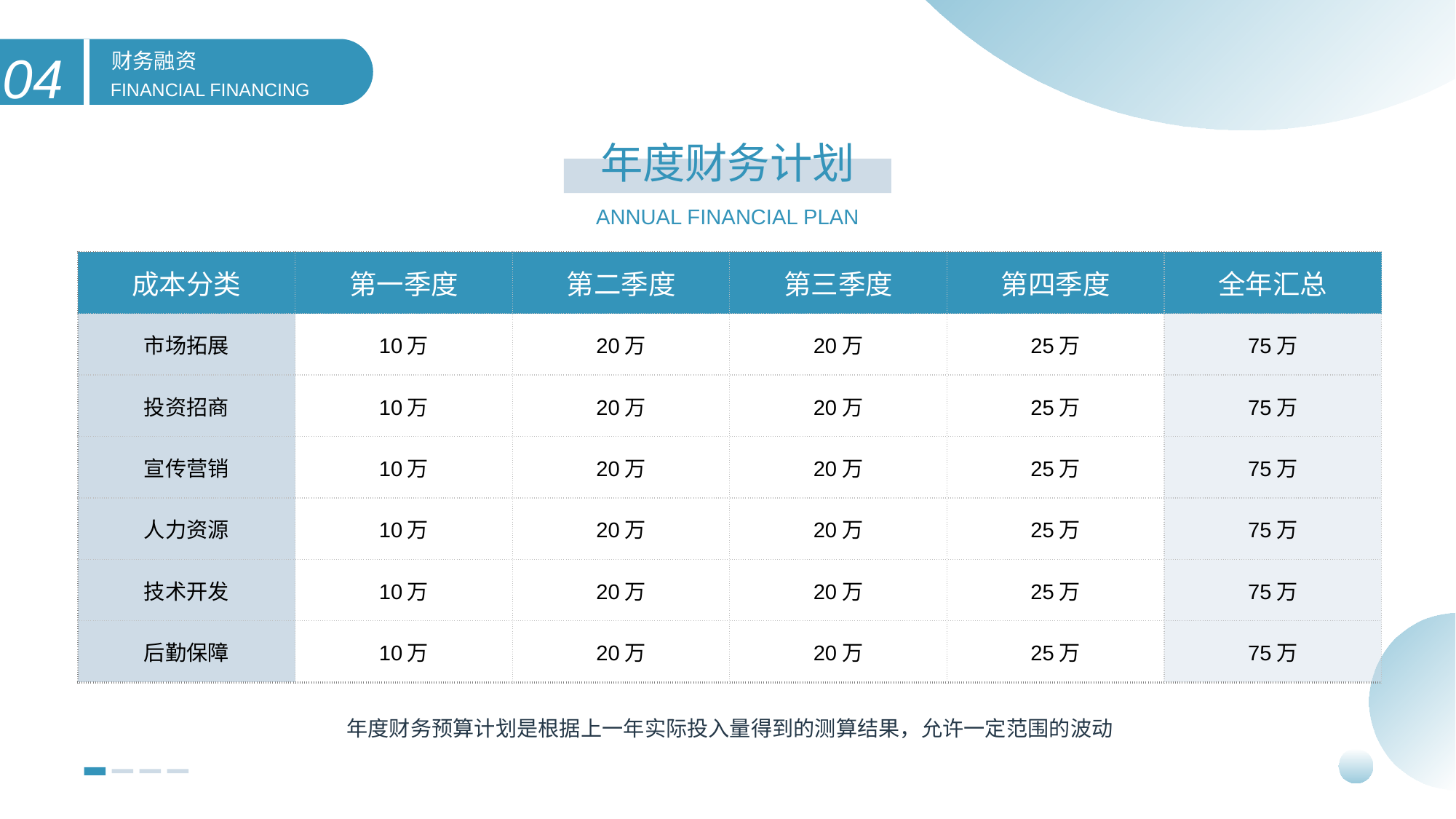

财务融资
FINANCIAL FINANCING
年度财务计划

ANNUAL FINANCIAL PLAN
| 成本分类 | 第一季度 | 第二季度 | 第三季度 | 第四季度 | 全年汇总 |
| --- | --- | --- | --- | --- | --- |
| 市场拓展 | 10万 | 20万 | 20万 | 25万 | 75万 |
| 投资招商 | 10万 | 20万 | 20万 | 25万 | 75万 |
| 宣传营销 | 10万 | 20万 | 20万 | 25万 | 75万 |
| 人力资源 | 10万 | 20万 | 20万 | 25万 | 75万 |
| 技术开发 | 10万 | 20万 | 20万 | 25万 | 75万 |
| 后勤保障 | 10万 | 20万 | 20万 | 25万 | 75万 |
年度财务预算计划是根据上一年实际投入量得到的测算结果，允许一定范围的波动